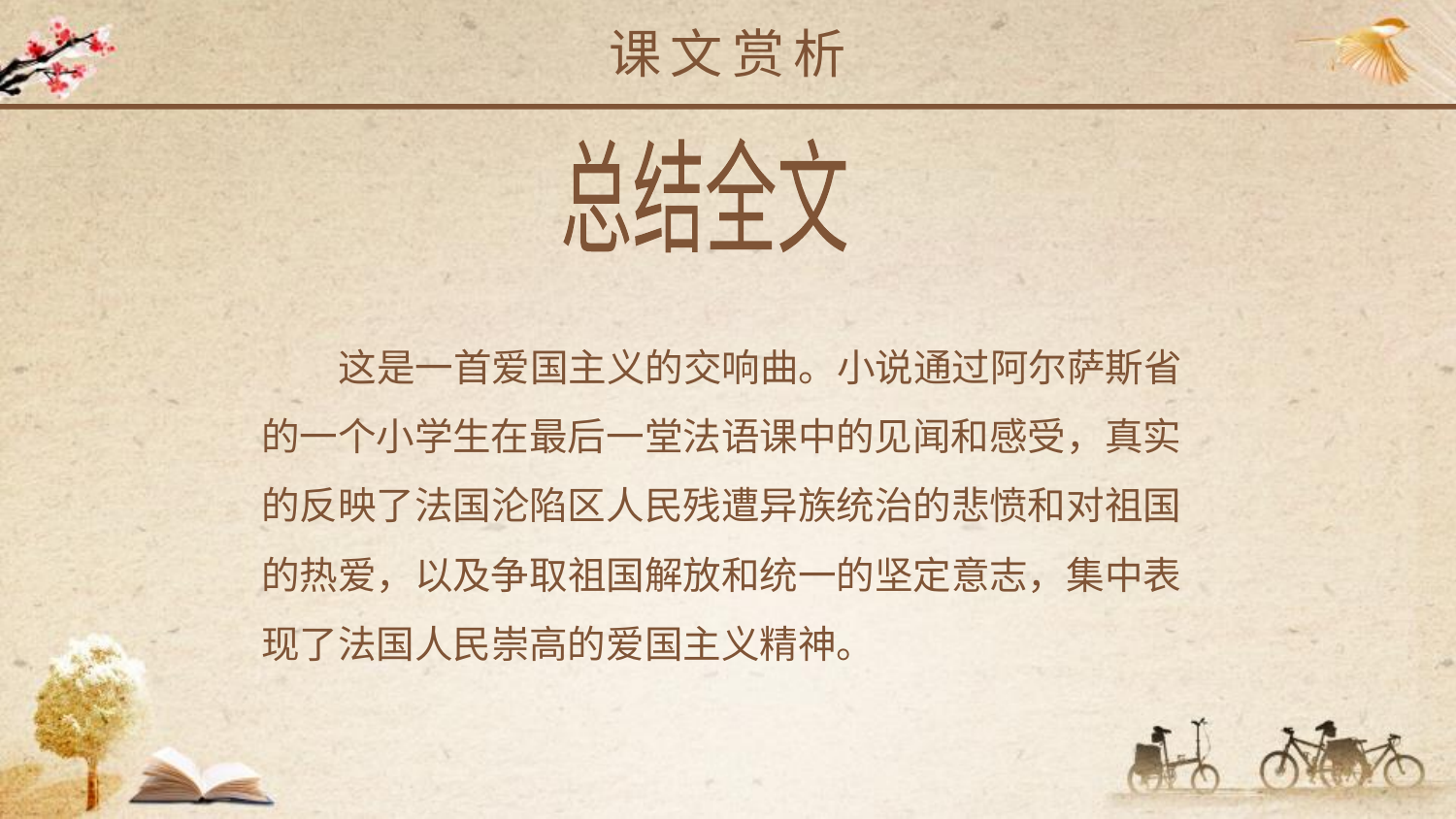

课文赏析

总结全文
        这是一首爱国主义的交响曲。小说通过阿尔萨斯省的一个小学生在最后一堂法语课中的见闻和感受，真实的反映了法国沦陷区人民残遭异族统治的悲愤和对祖国的热爱，以及争取祖国解放和统一的坚定意志，集中表现了法国人民崇高的爱国主义精神。